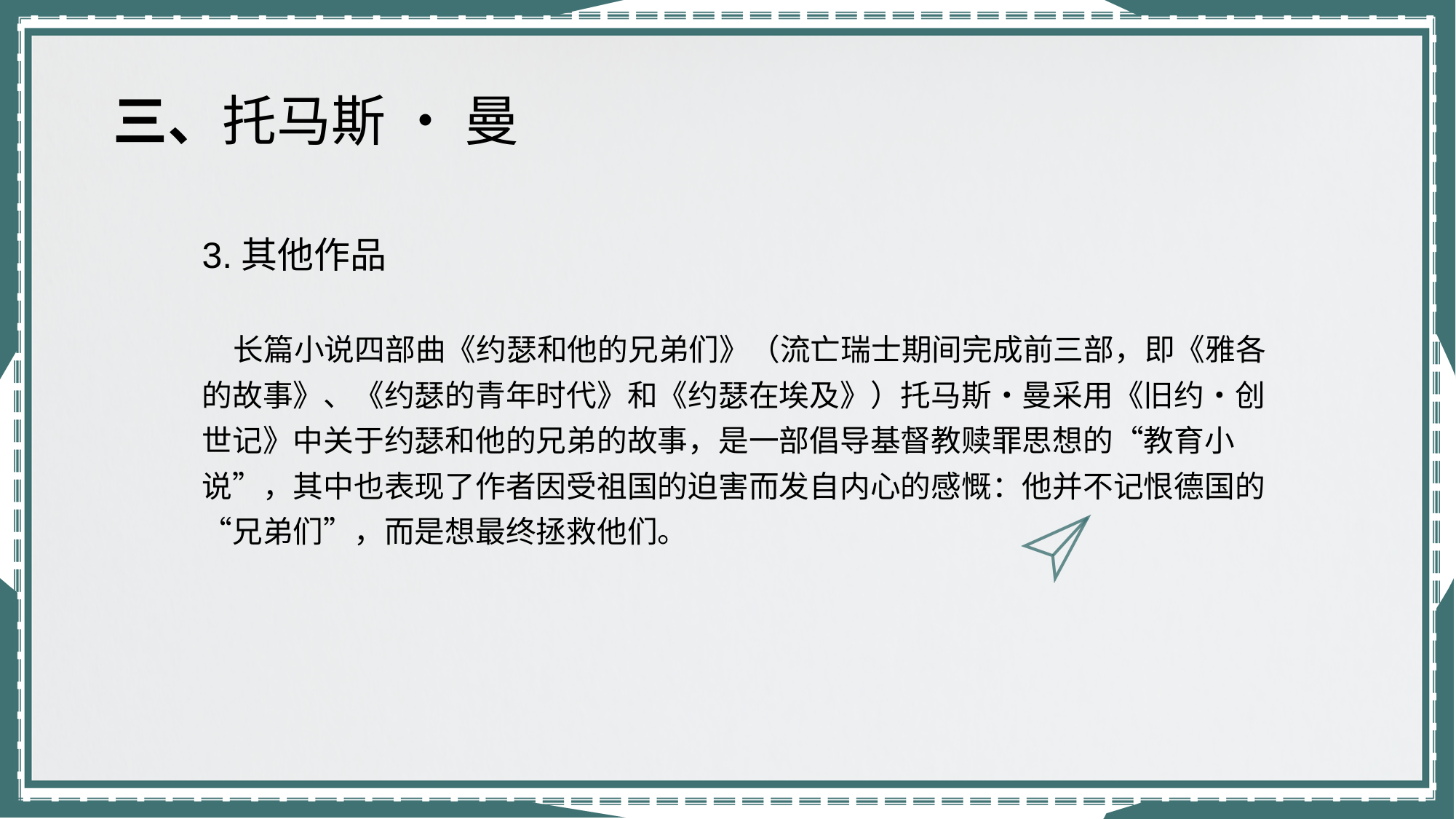

三、托马斯 • 曼
3.其他作品

    长篇小说四部曲《约瑟和他的兄弟们》（流亡瑞士期间完成前三部，即《雅各的故事》、《约瑟的青年时代》和《约瑟在埃及》）托马斯•曼采用《旧约•创世记》中关于约瑟和他的兄弟的故事，是一部倡导基督教赎罪思想的“教育小说”，其中也表现了作者因受祖国的迫害而发自内心的感慨：他并不记恨德国的“兄弟们”，而是想最终拯救他们。